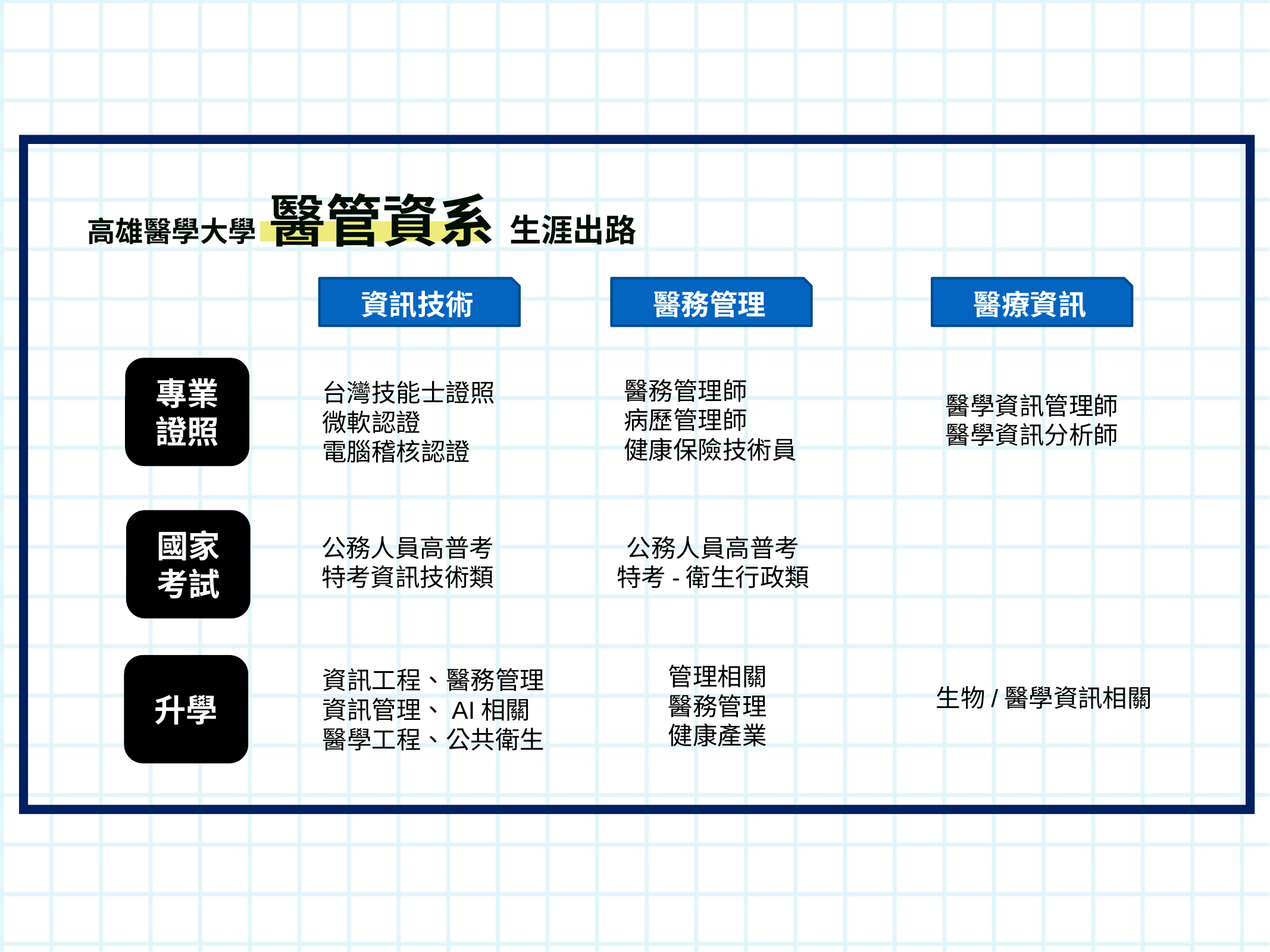

高雄醫學大學  醫管資系 生涯出路

資訊技術
醫務管理
醫療資訊
專業
證照
醫務管理師
病歷管理師
健康保險技術員
台灣技能士證照
微軟認證
電腦稽核認證
醫學資訊管理師
醫學資訊分析師
國家
考試
公務人員高普考
特考-衛生行政類
公務人員高普考
特考資訊技術類
管理相關
醫務管理
健康產業
升學
資訊工程、醫務管理
資訊管理、AI相關
醫學工程、公共衛生
生物/醫學資訊相關